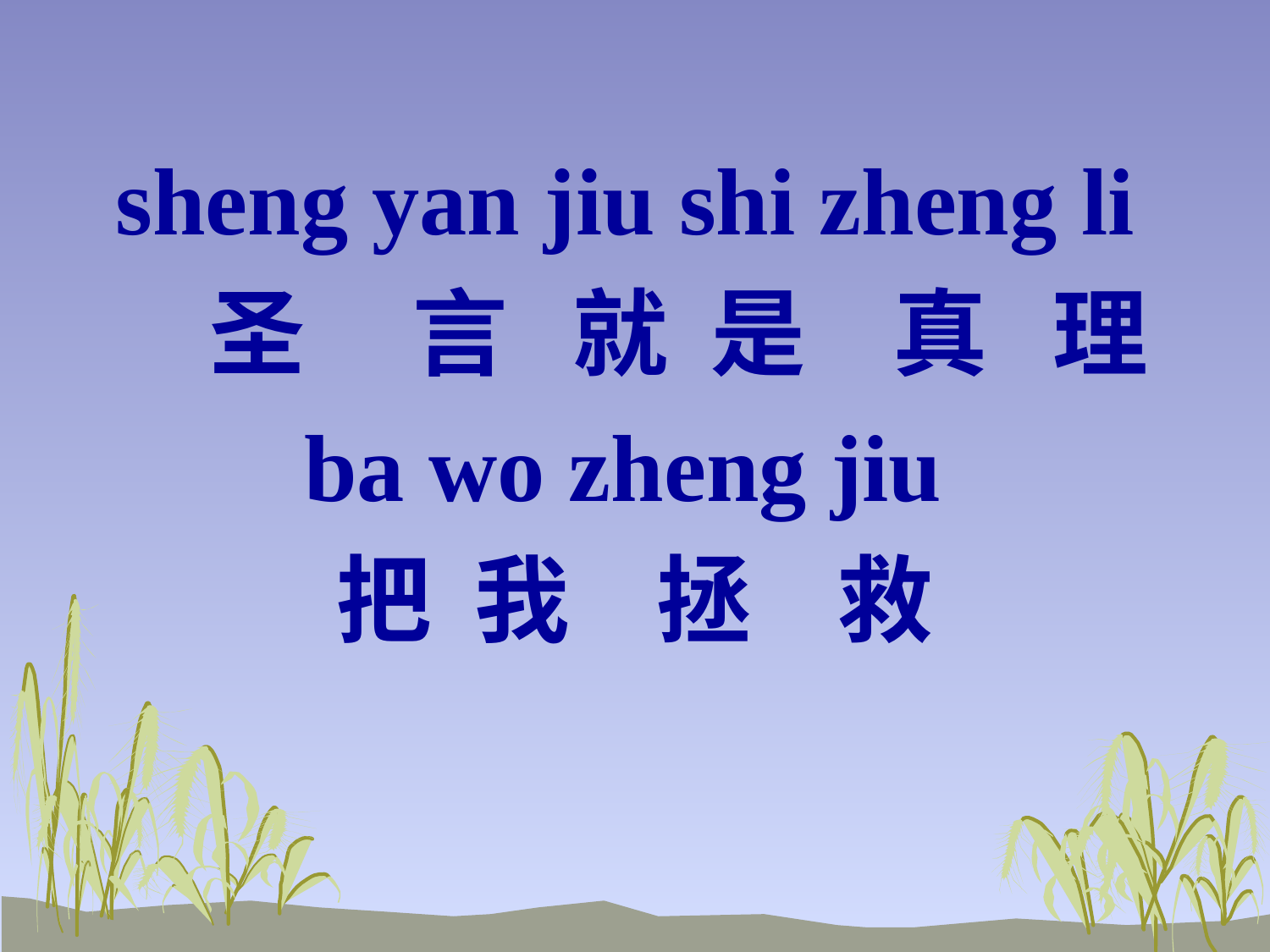

sheng yan jiu shi zheng li
   圣     言   就  是    真   理
ba wo zheng jiu
把  我    拯    救